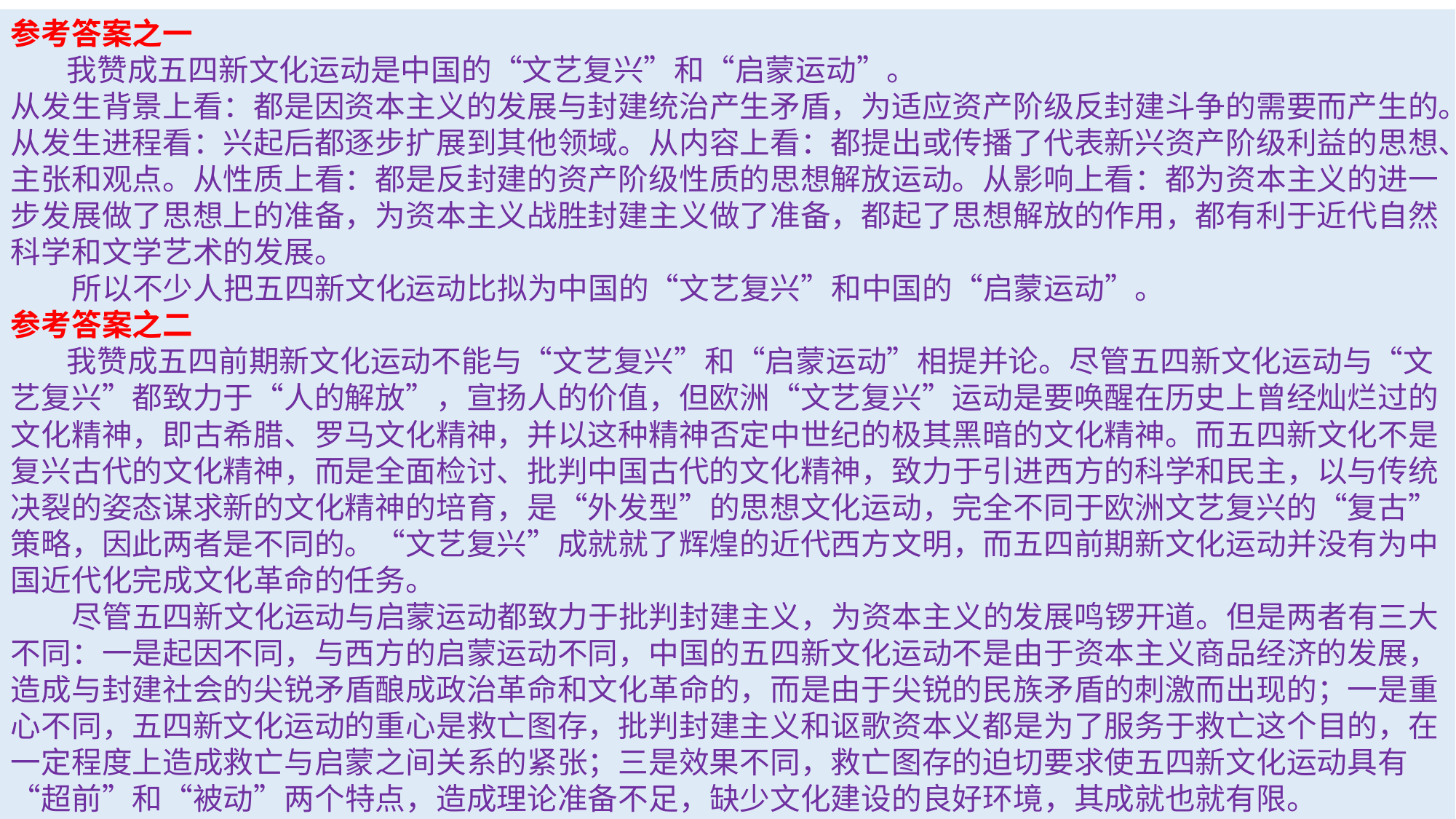

参考答案之一
        我赞成五四新文化运动是中国的“文艺复兴”和“启蒙运动”。
从发生背景上看：都是因资本主义的发展与封建统治产生矛盾，为适应资产阶级反封建斗争的需要而产生的。从发生进程看：兴起后都逐步扩展到其他领域。从内容上看：都提出或传播了代表新兴资产阶级利益的思想、主张和观点。从性质上看：都是反封建的资产阶级性质的思想解放运动。从影响上看：都为资本主义的进一步发展做了思想上的准备，为资本主义战胜封建主义做了准备，都起了思想解放的作用，都有利于近代自然科学和文学艺术的发展。
        所以不少人把五四新文化运动比拟为中国的“文艺复兴”和中国的“启蒙运动”。
参考答案之二
        我赞成五四前期新文化运动不能与“文艺复兴”和“启蒙运动”相提并论。尽管五四新文化运动与“文艺复兴”都致力于“人的解放”，宣扬人的价值，但欧洲“文艺复兴”运动是要唤醒在历史上曾经灿烂过的文化精神，即古希腊、罗马文化精神，并以这种精神否定中世纪的极其黑暗的文化精神。而五四新文化不是复兴古代的文化精神，而是全面检讨、批判中国古代的文化精神，致力于引进西方的科学和民主，以与传统决裂的姿态谋求新的文化精神的培育，是“外发型”的思想文化运动，完全不同于欧洲文艺复兴的“复古”策略，因此两者是不同的。“文艺复兴”成就就了辉煌的近代西方文明，而五四前期新文化运动并没有为中国近代化完成文化革命的任务。
        尽管五四新文化运动与启蒙运动都致力于批判封建主义，为资本主义的发展鸣锣开道。但是两者有三大不同：一是起因不同，与西方的启蒙运动不同，中国的五四新文化运动不是由于资本主义商品经济的发展，造成与封建社会的尖锐矛盾酿成政治革命和文化革命的，而是由于尖锐的民族矛盾的刺激而出现的；一是重心不同，五四新文化运动的重心是救亡图存，批判封建主义和讴歌资本义都是为了服务于救亡这个目的，在一定程度上造成救亡与启蒙之间关系的紧张；三是效果不同，救亡图存的迫切要求使五四新文化运动具有“超前”和“被动”两个特点，造成理论准备不足，缺少文化建设的良好环境，其成就也就有限。
         所以五四新文化运动既非中国的文艺复兴，也非中国的启蒙运动。
#